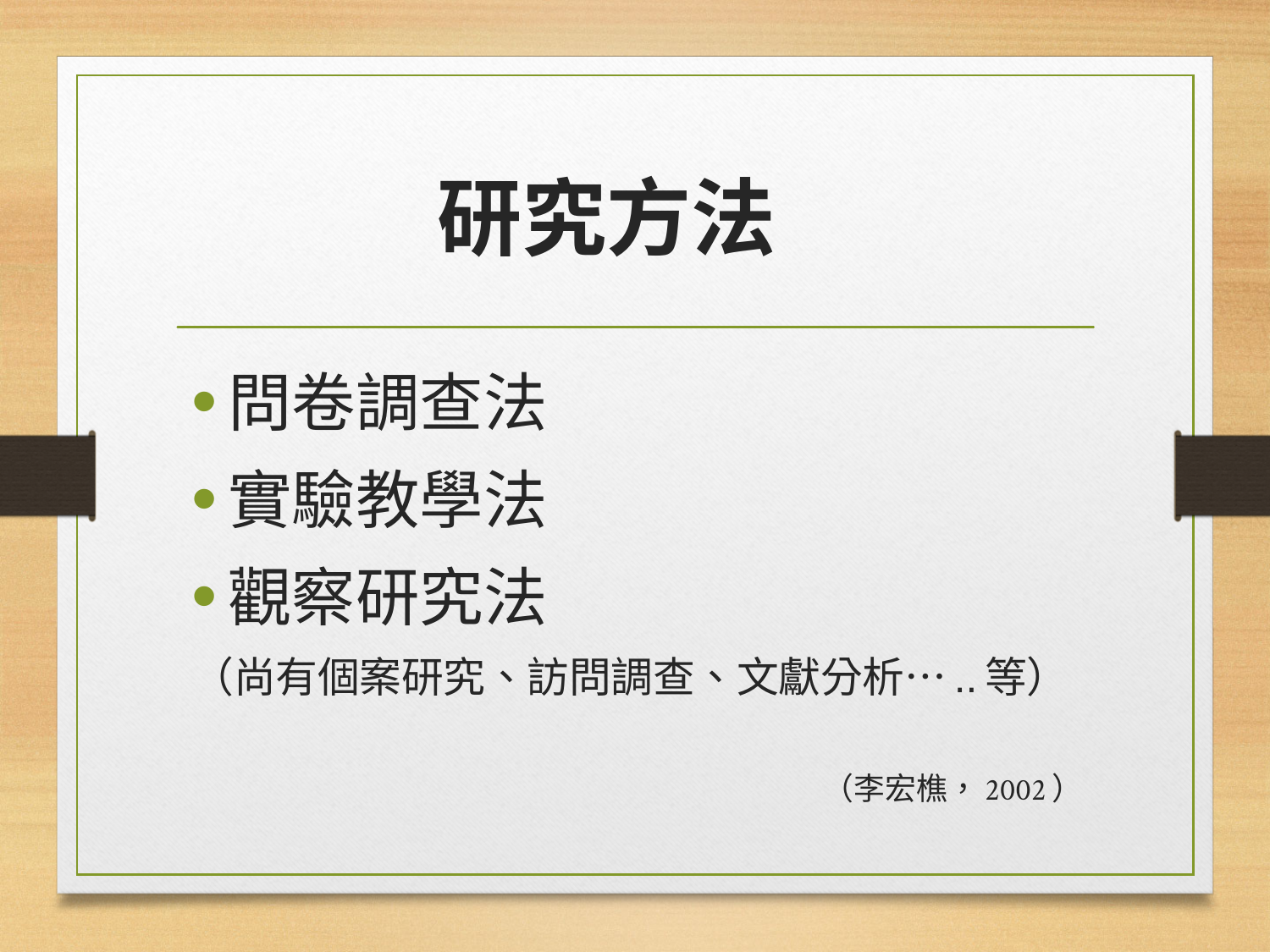

# 研究方法
問卷調查法
實驗教學法
觀察研究法
（尚有個案研究、訪問調查、文獻分析…..等）

（李宏樵，2002）